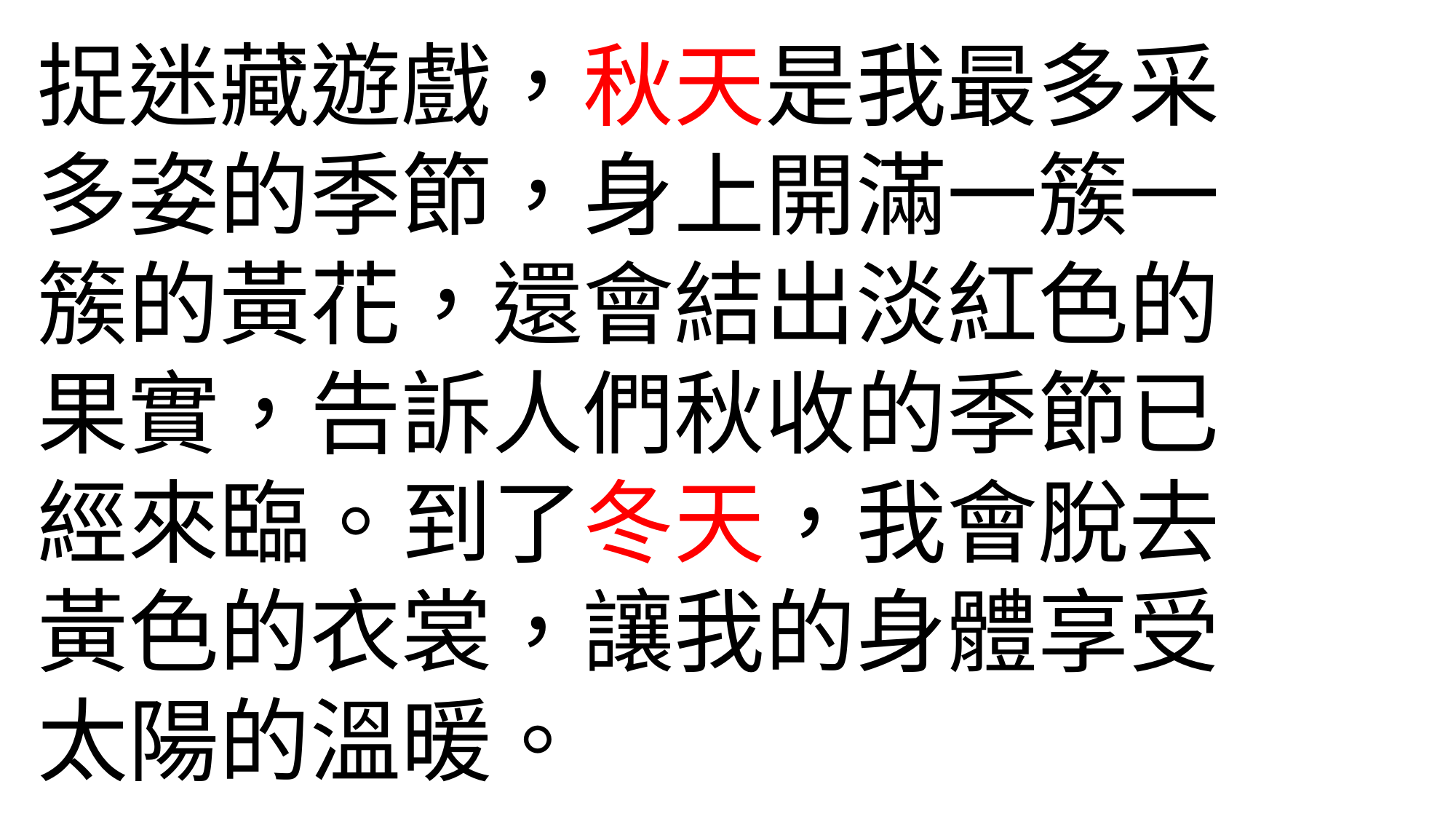

捉迷藏遊戲，秋天是我最多采多姿的季節，身上開滿一簇一簇的黃花，還會結出淡紅色的果實，告訴人們秋收的季節已經來臨。到了冬天，我會脫去黃色的衣裳，讓我的身體享受太陽的溫暖。